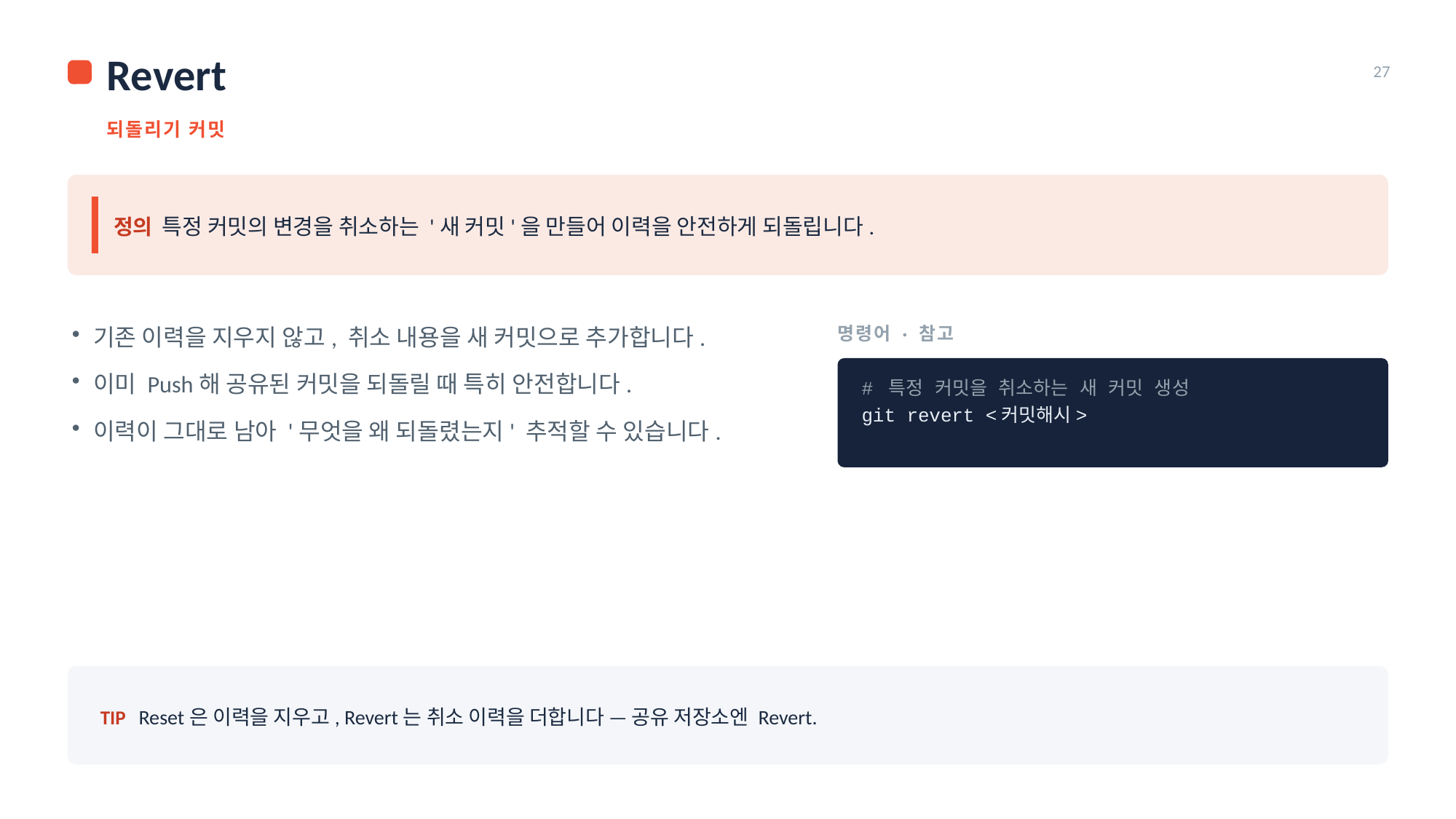

Revert
27

되돌리기 커밋

정의  특정 커밋의 변경을 취소하는 '새 커밋'을 만들어 이력을 안전하게 되돌립니다.

명령어 · 참고
기존 이력을 지우지 않고, 취소 내용을 새 커밋으로 추가합니다.
이미 Push해 공유된 커밋을 되돌릴 때 특히 안전합니다.
이력이 그대로 남아 '무엇을 왜 되돌렸는지' 추적할 수 있습니다.

# 특정 커밋을 취소하는 새 커밋 생성
git revert <커밋해시>

TIP   Reset은 이력을 지우고, Revert는 취소 이력을 더합니다 — 공유 저장소엔 Revert.